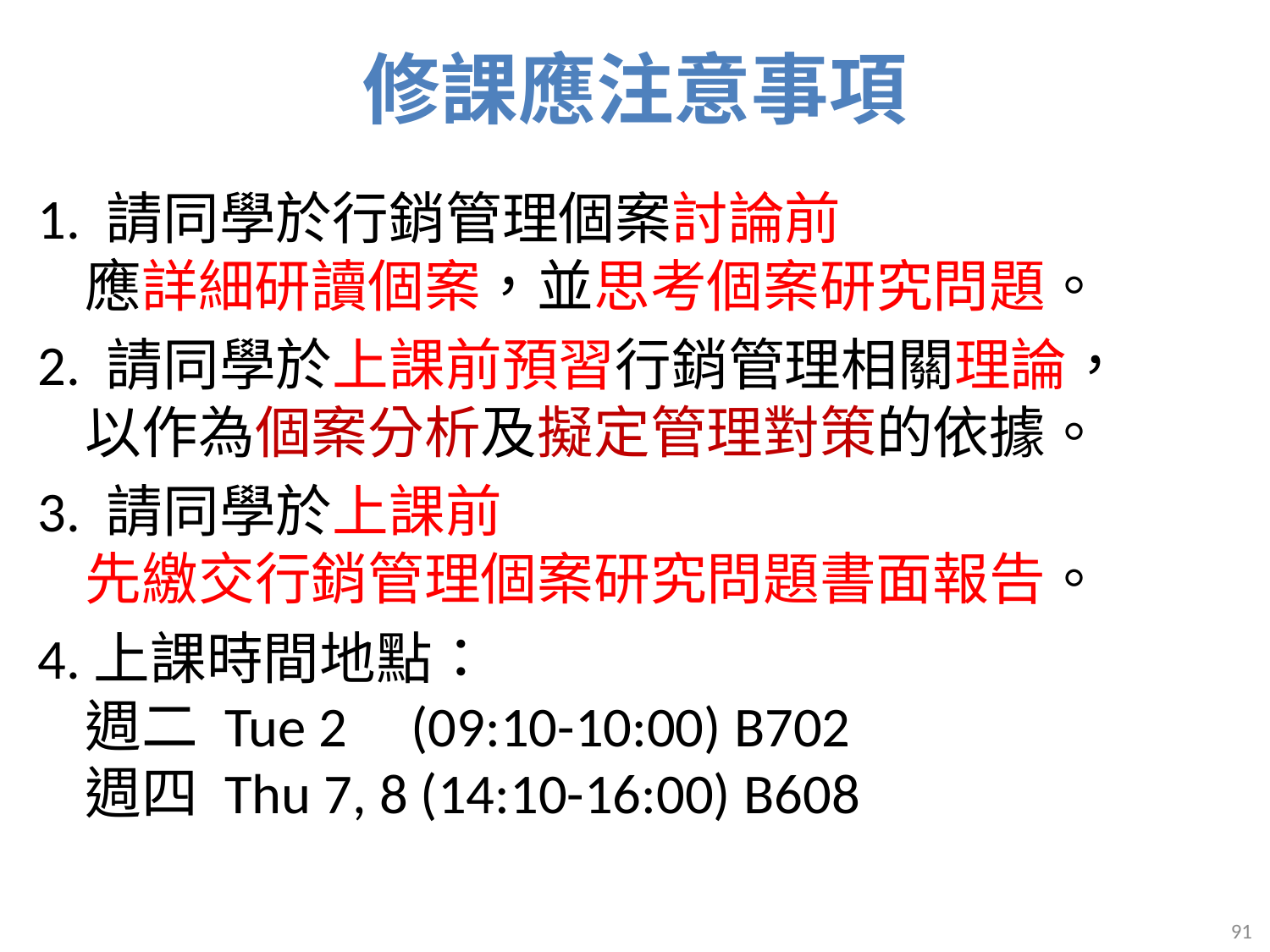

# 修課應注意事項
1. 請同學於行銷管理個案討論前
應詳細研讀個案，並思考個案研究問題。
2. 請同學於上課前預習行銷管理相關理論，
以作為個案分析及擬定管理對策的依據。
3. 請同學於上課前
先繳交行銷管理個案研究問題書面報告。
4.上課時間地點：
週二 Tue 2     (09:10-10:00) B702
週四 Thu 7, 8 (14:10-16:00) B608
91